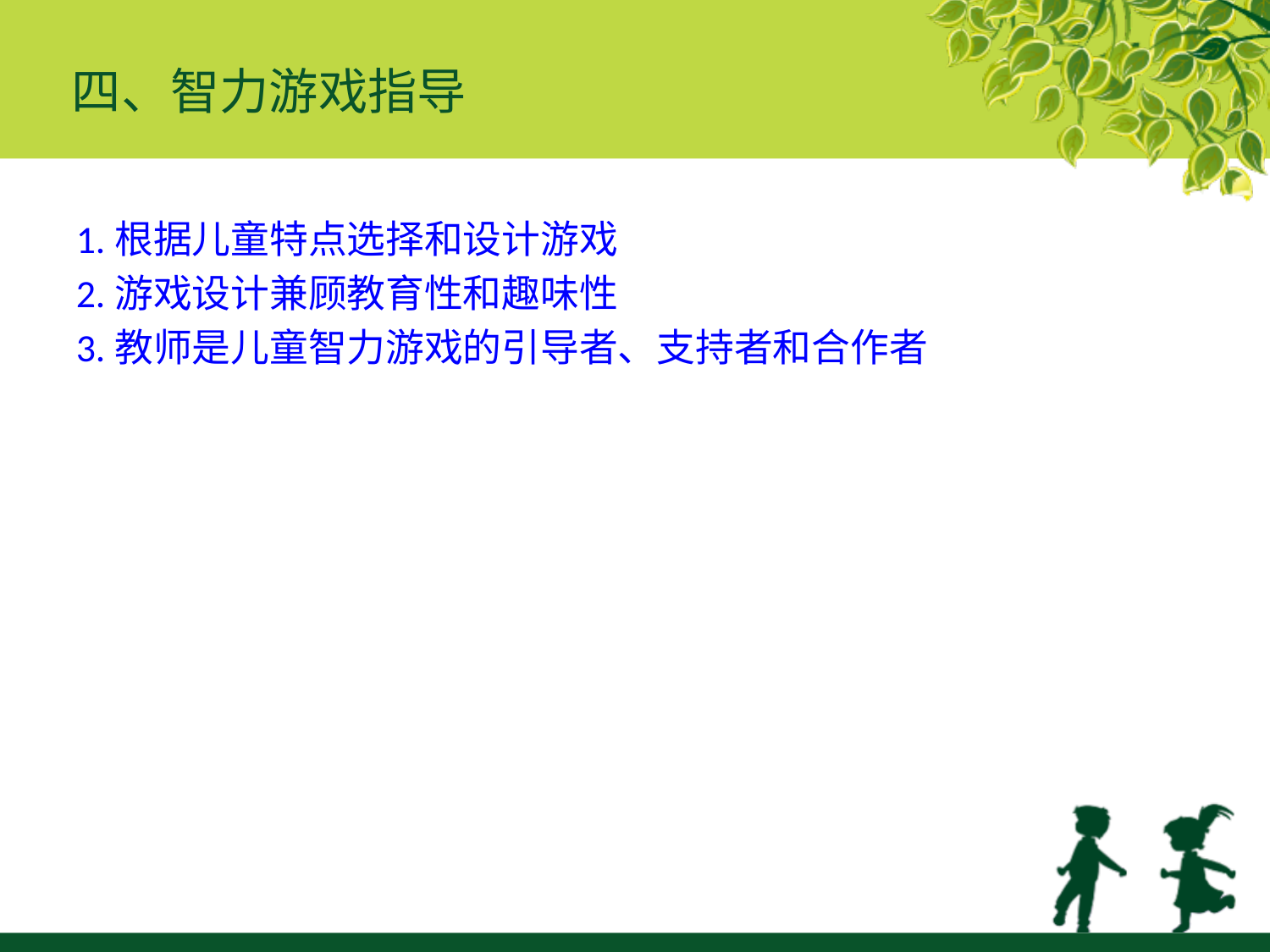

# 四、智力游戏指导
1.根据儿童特点选择和设计游戏
2.游戏设计兼顾教育性和趣味性
3.教师是儿童智力游戏的引导者、支持者和合作者